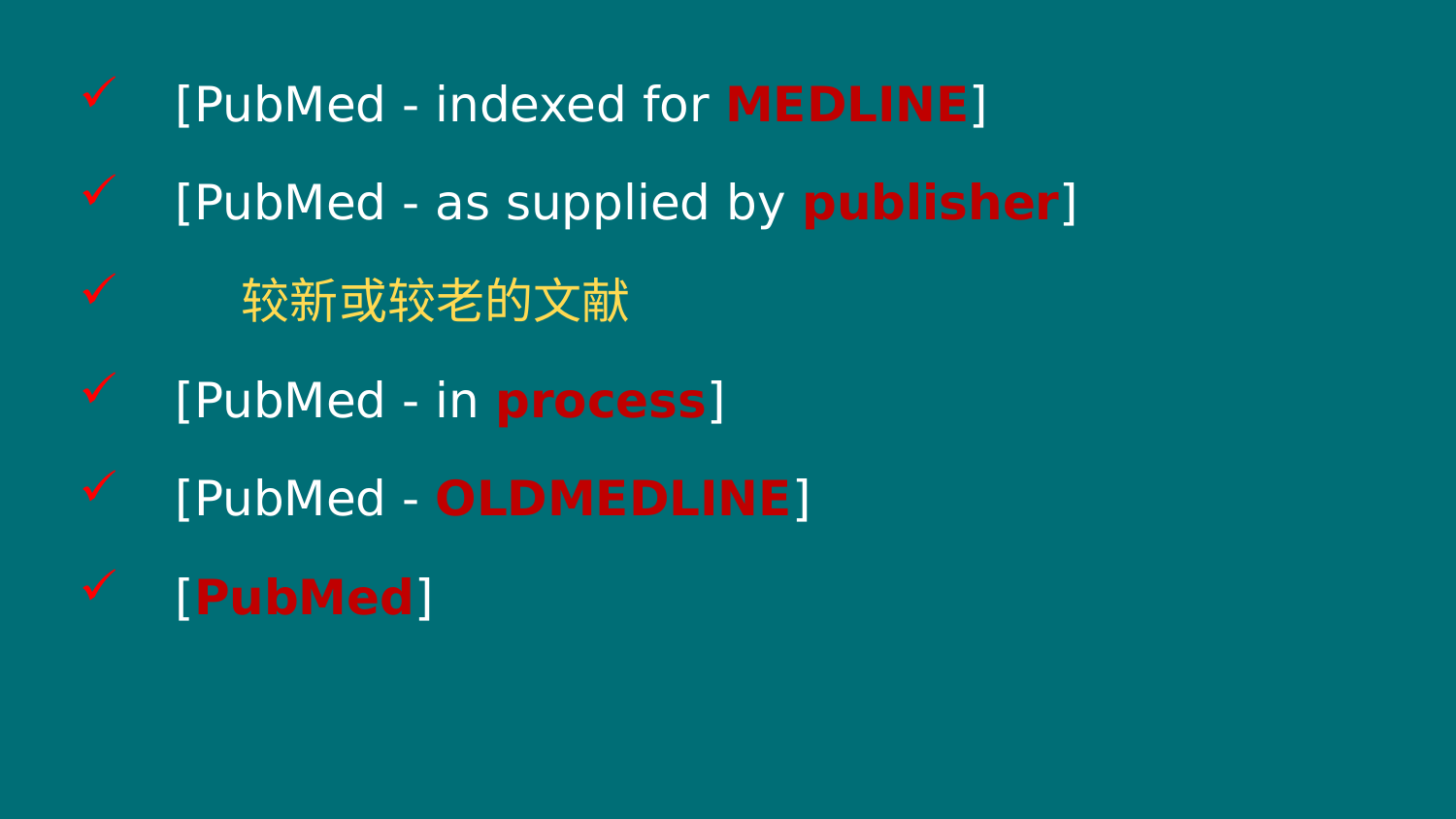

[PubMed - indexed for MEDLINE]
[PubMed - as supplied by publisher]
     较新或较老的文献
[PubMed - in process]
[PubMed - OLDMEDLINE]
[PubMed]